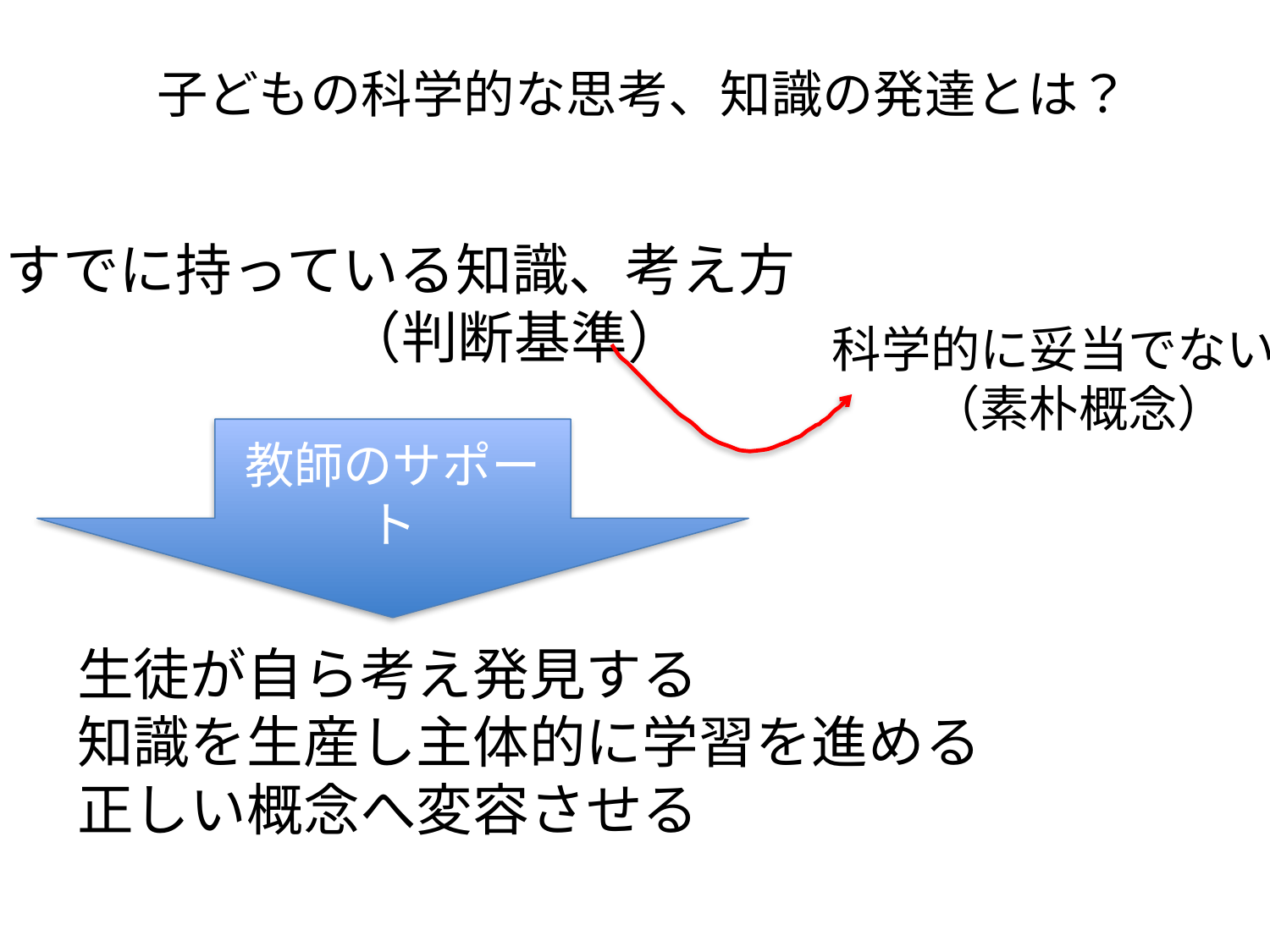

# 子どもの科学的な思考、知識の発達とは？
すでに持っている知識、考え方
　　　　　　（判断基準）
科学的に妥当でない
　　（素朴概念）

教師のサポート
生徒が自ら考え発見する
知識を生産し主体的に学習を進める
正しい概念へ変容させる